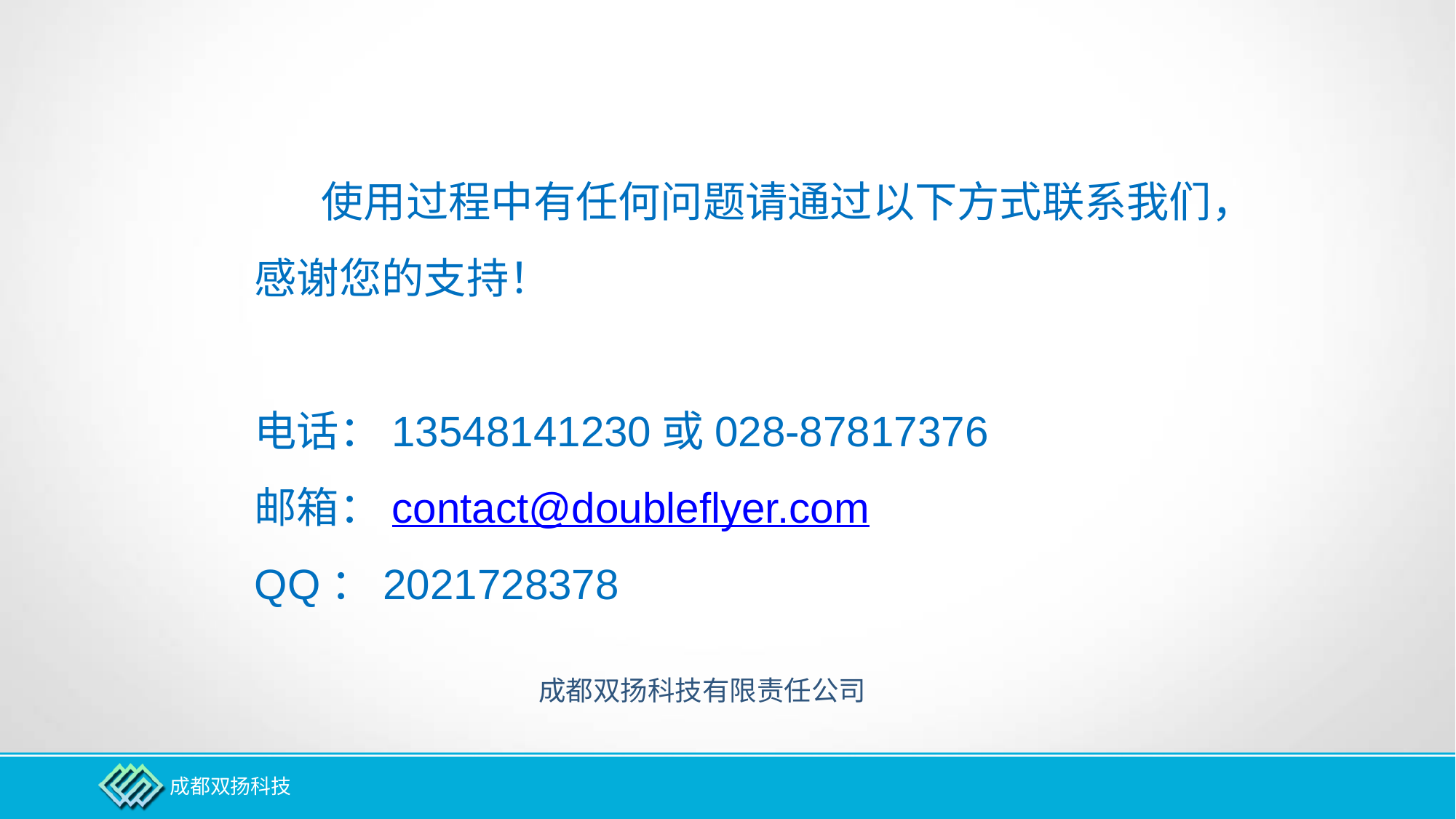

使用过程中有任何问题请通过以下方式联系我们，感谢您的支持！

电话：13548141230或028-87817376
邮箱：contact@doubleflyer.com
QQ：2021728378
成都双扬科技有限责任公司